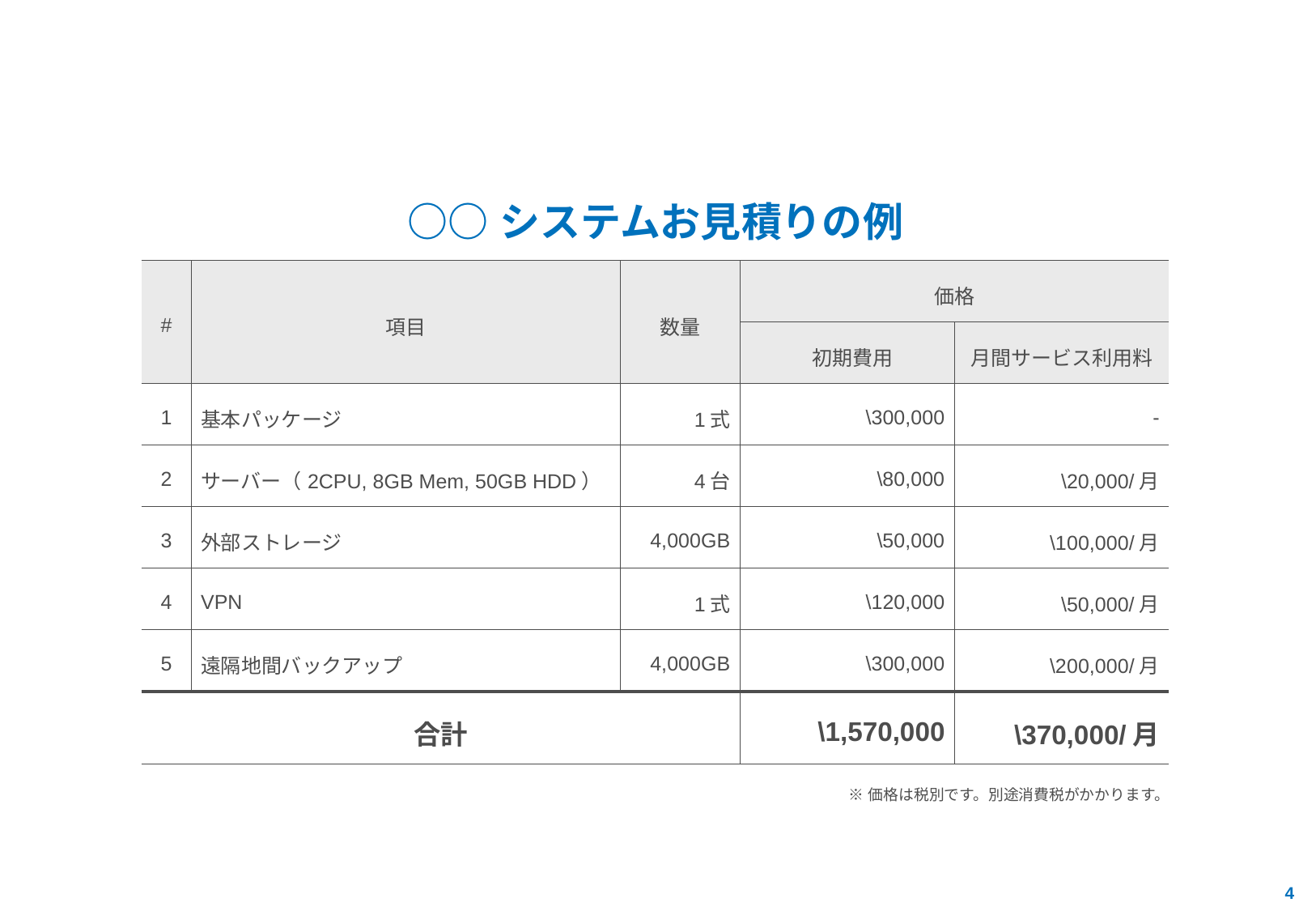

#
| ○○システムお見積りの例 |  |  |  |  |
| --- | --- | --- | --- | --- |
| # | 項目 | 数量 | 価格 |  |
|  |  |  | 初期費用 | 月間サービス利用料 |
| 1 | 基本パッケージ | 1式 | \300,000 | - |
| 2 | サーバー（2CPU, 8GB Mem, 50GB HDD） | 4台 | \80,000 | \20,000/月 |
| 3 | 外部ストレージ | 4,000GB | \50,000 | \100,000/月 |
| 4 | VPN | 1式 | \120,000 | \50,000/月 |
| 5 | 遠隔地間バックアップ | 4,000GB | \300,000 | \200,000/月 |
| 合計 |  |  | \1,570,000 | \370,000/月 |
| ※価格は税別です。別途消費税がかかります。 |  |  |  |  |
4